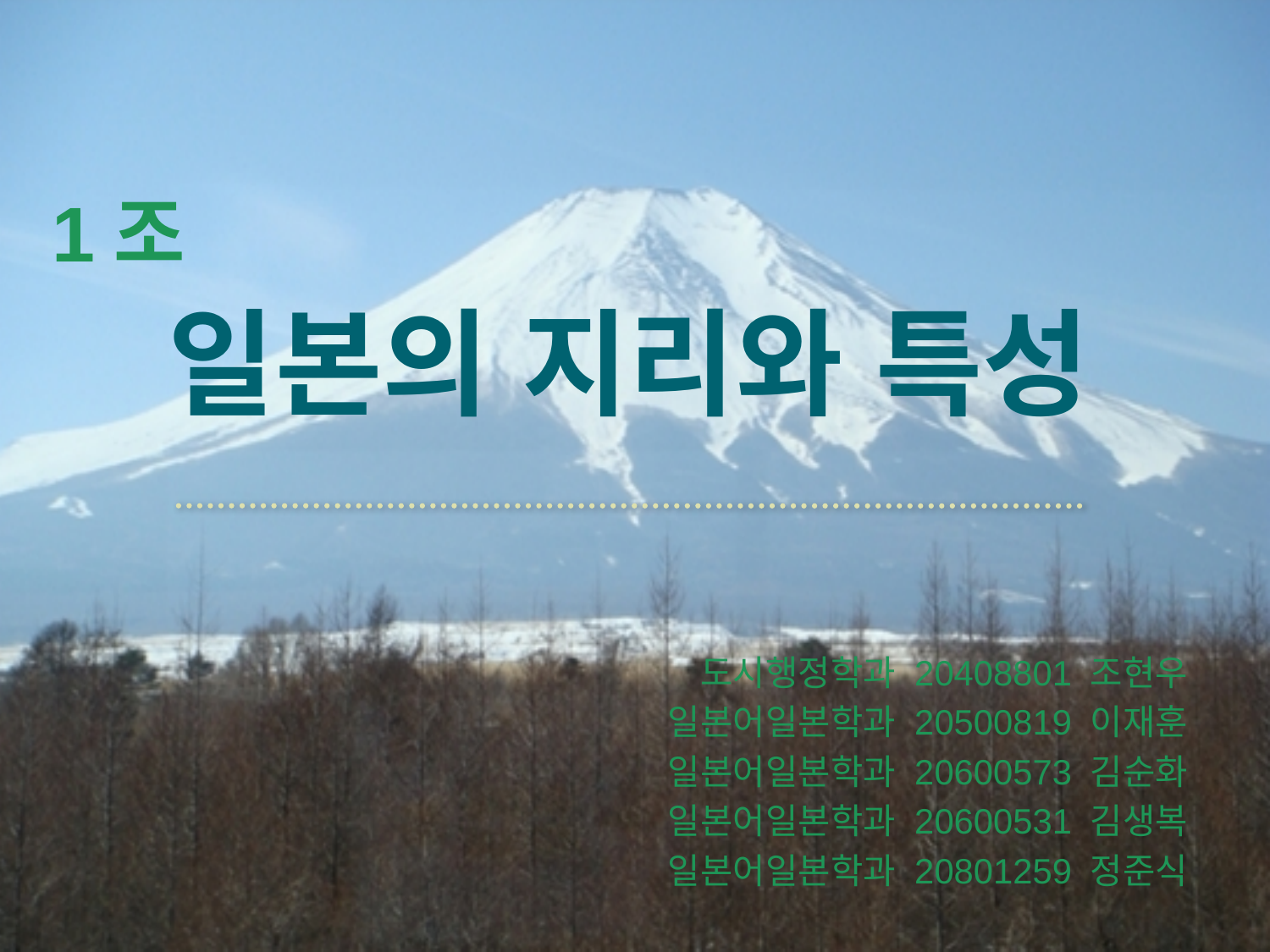

1조
# 일본의 지리와 특성

도시행정학과 20408801 조현우
일본어일본학과 20500819 이재훈
일본어일본학과 20600573 김순화
일본어일본학과 20600531 김생복
일본어일본학과 20801259 정준식